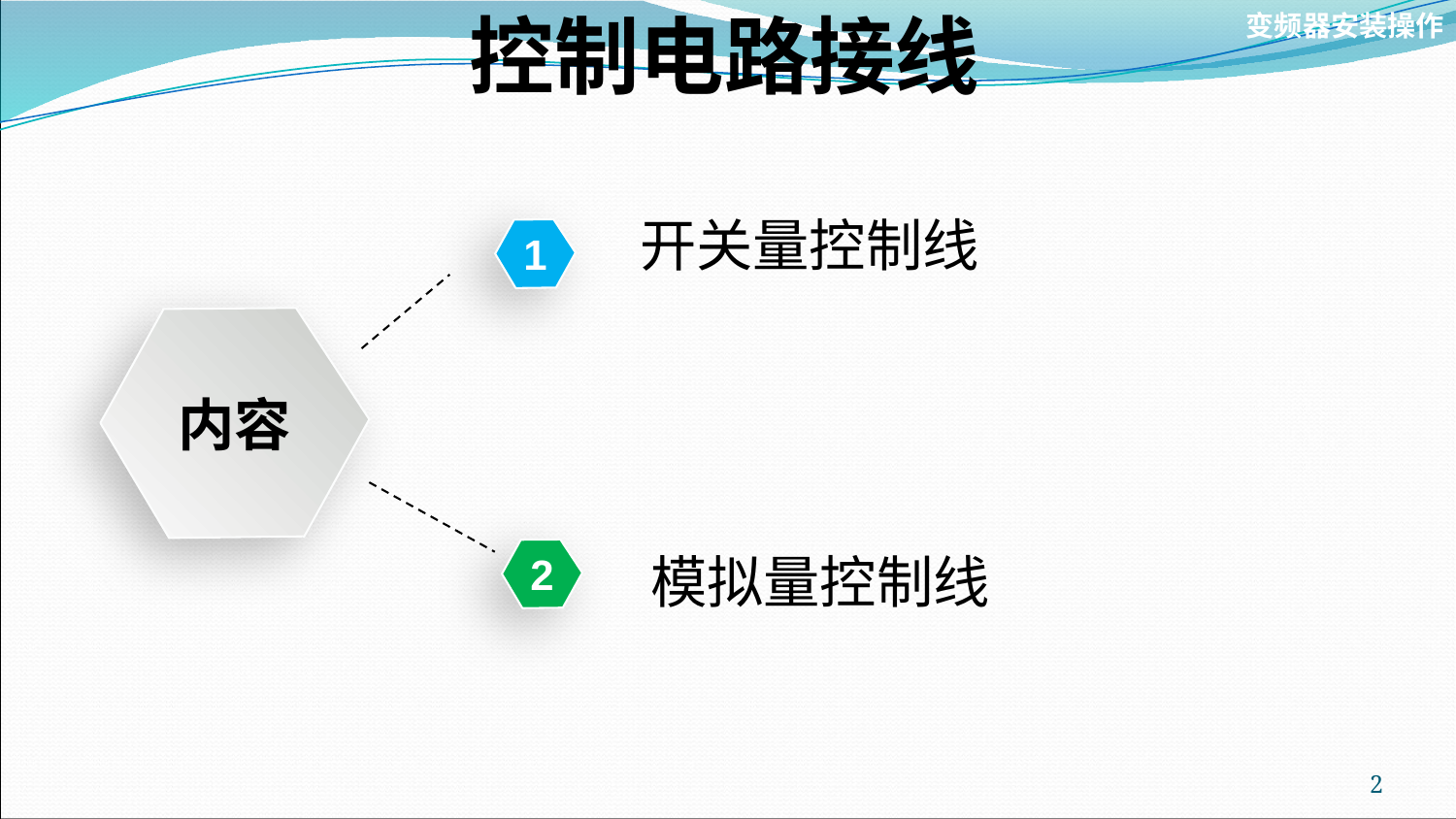

# 控制电路接线
变频器安装操作
开关量控制线
1
内容
2
模拟量控制线
2